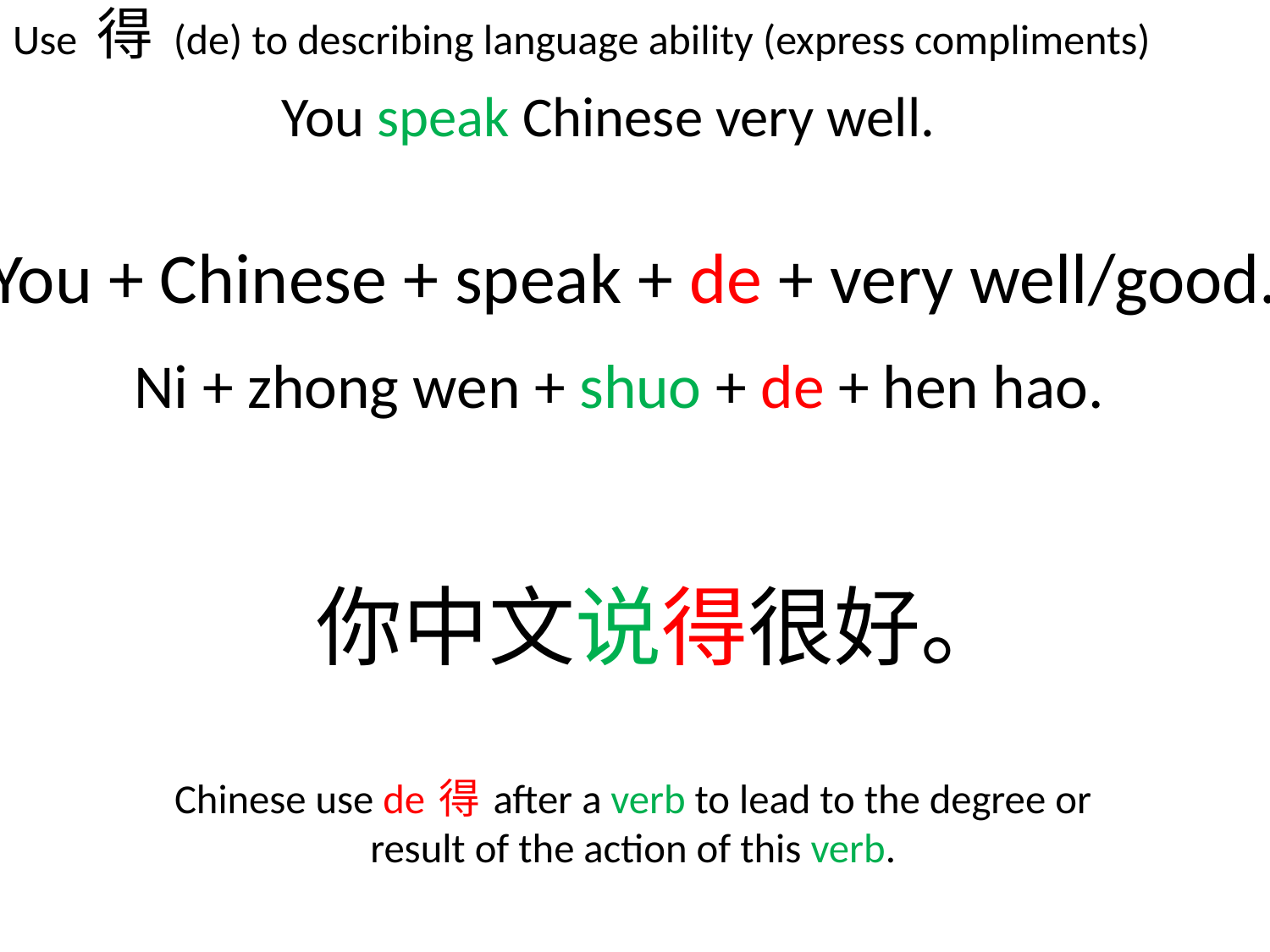

# Use 得 (de) to describing language ability (express compliments)
You speak Chinese very well.

You + Chinese + speak + de + very well/good.

Ni + zhong wen + shuo + de + hen hao.

你中文说得很好。

Chinese use de 得 after a verb to lead to the degree or result of the action of this verb.